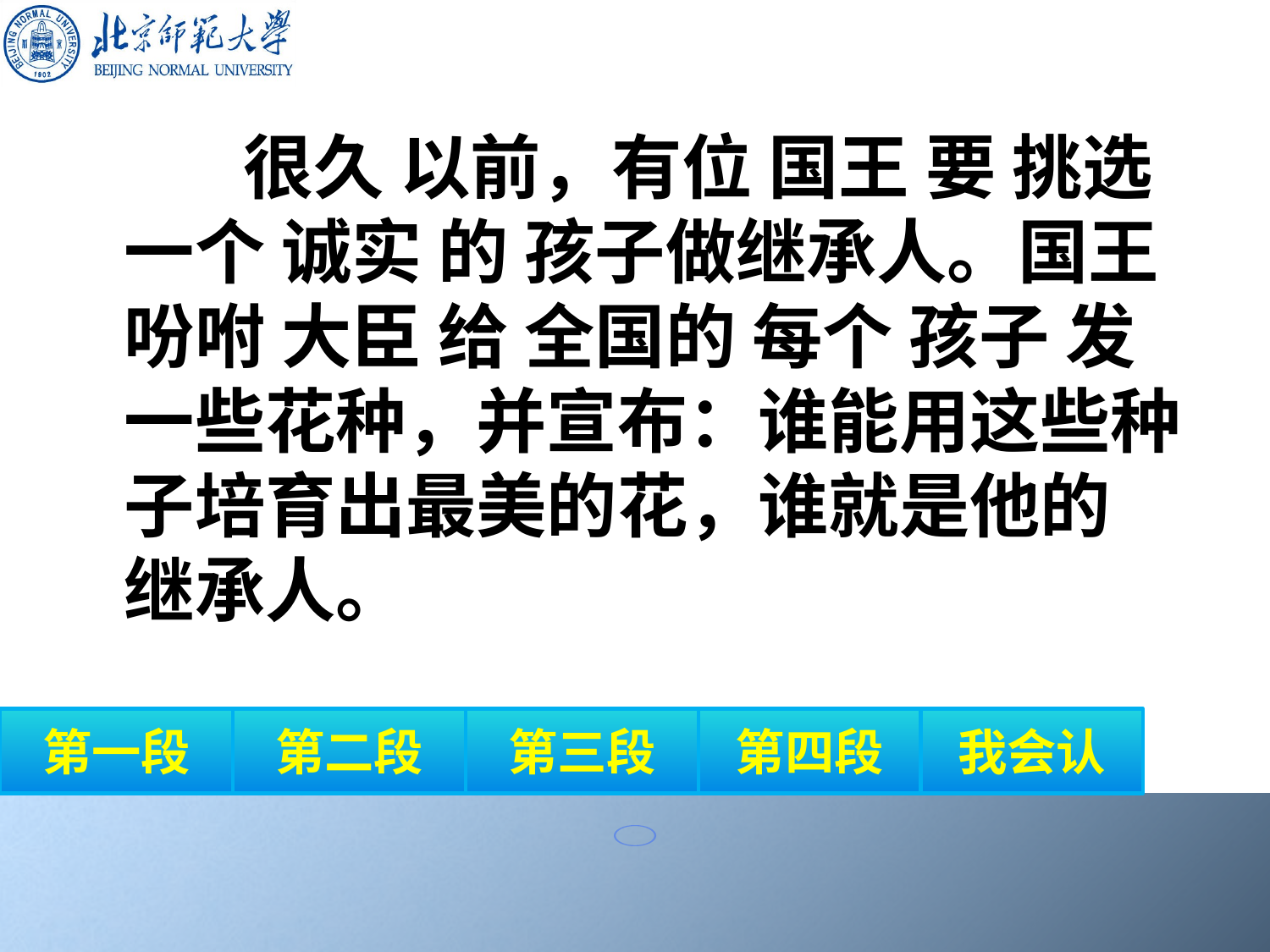

很久 以前，有位 国王 要 挑选
一个 诚实 的 孩子做继承人。国王
吩咐 大臣 给 全国的 每个 孩子 发
一些花种，并宣布：谁能用这些种
子培育出最美的花，谁就是他的
继承人。
第一段
第二段
第三段
第四段
我会认